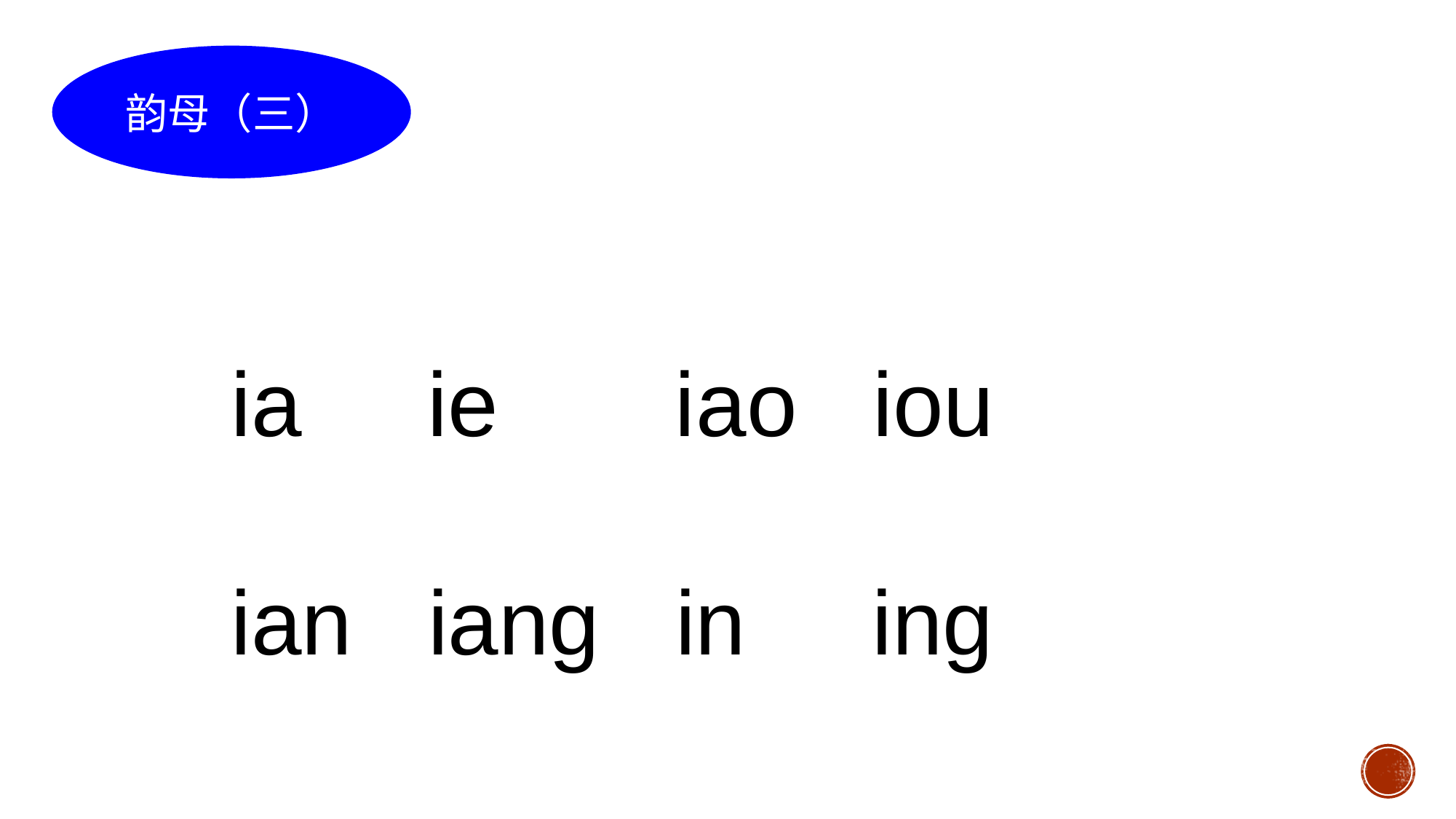

韵母（三）
ia     ie       iao   iou
ian   iang   in     ing